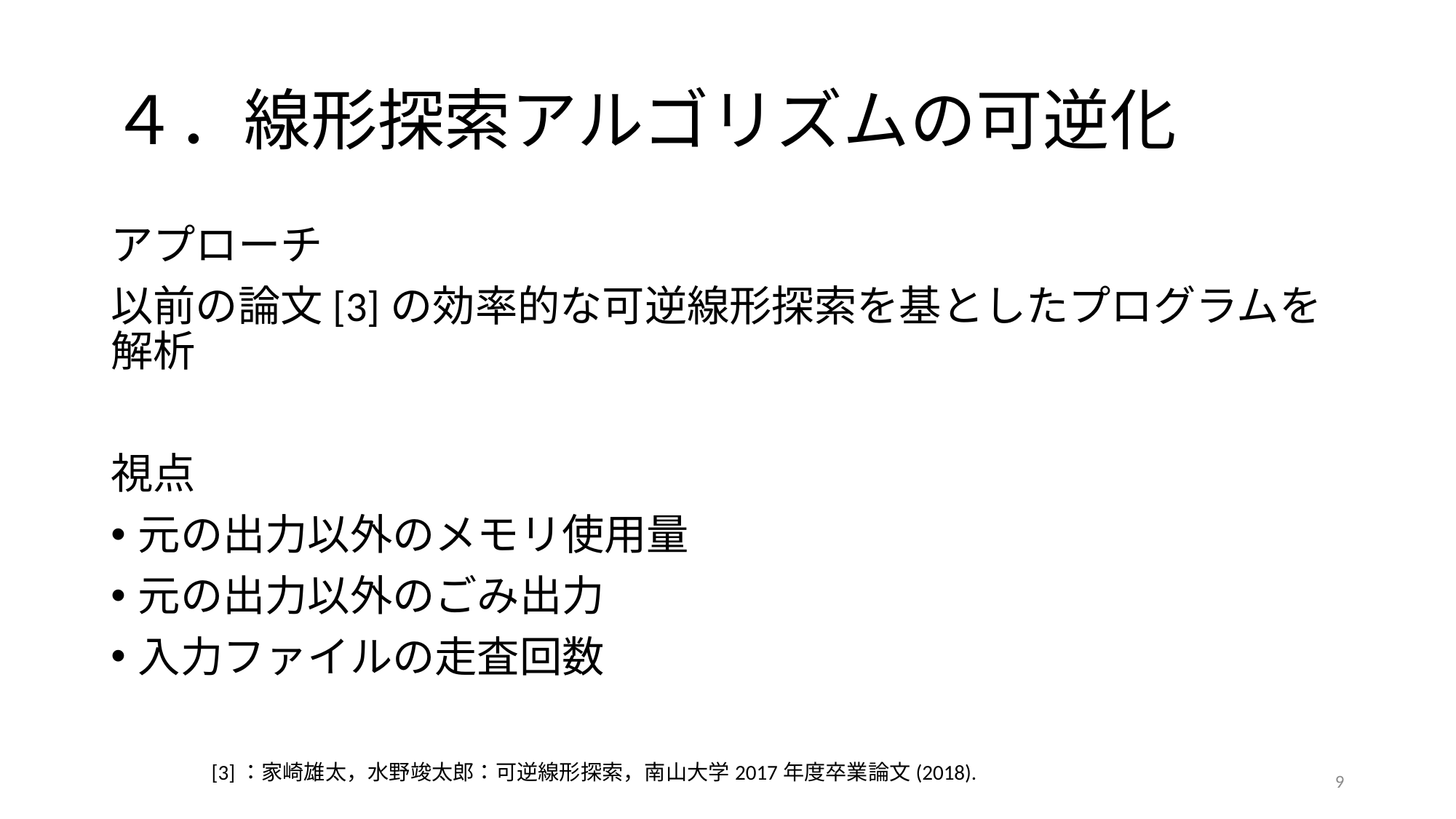

# ４．線形探索アルゴリズムの可逆化
アプローチ
以前の論文[3]の効率的な可逆線形探索を基としたプログラムを解析

視点
元の出力以外のメモリ使用量
元の出力以外のごみ出力
入力ファイルの走査回数
[3]：家崎雄太，水野竣太郎：可逆線形探索，南山大学2017年度卒業論文(2018).
9